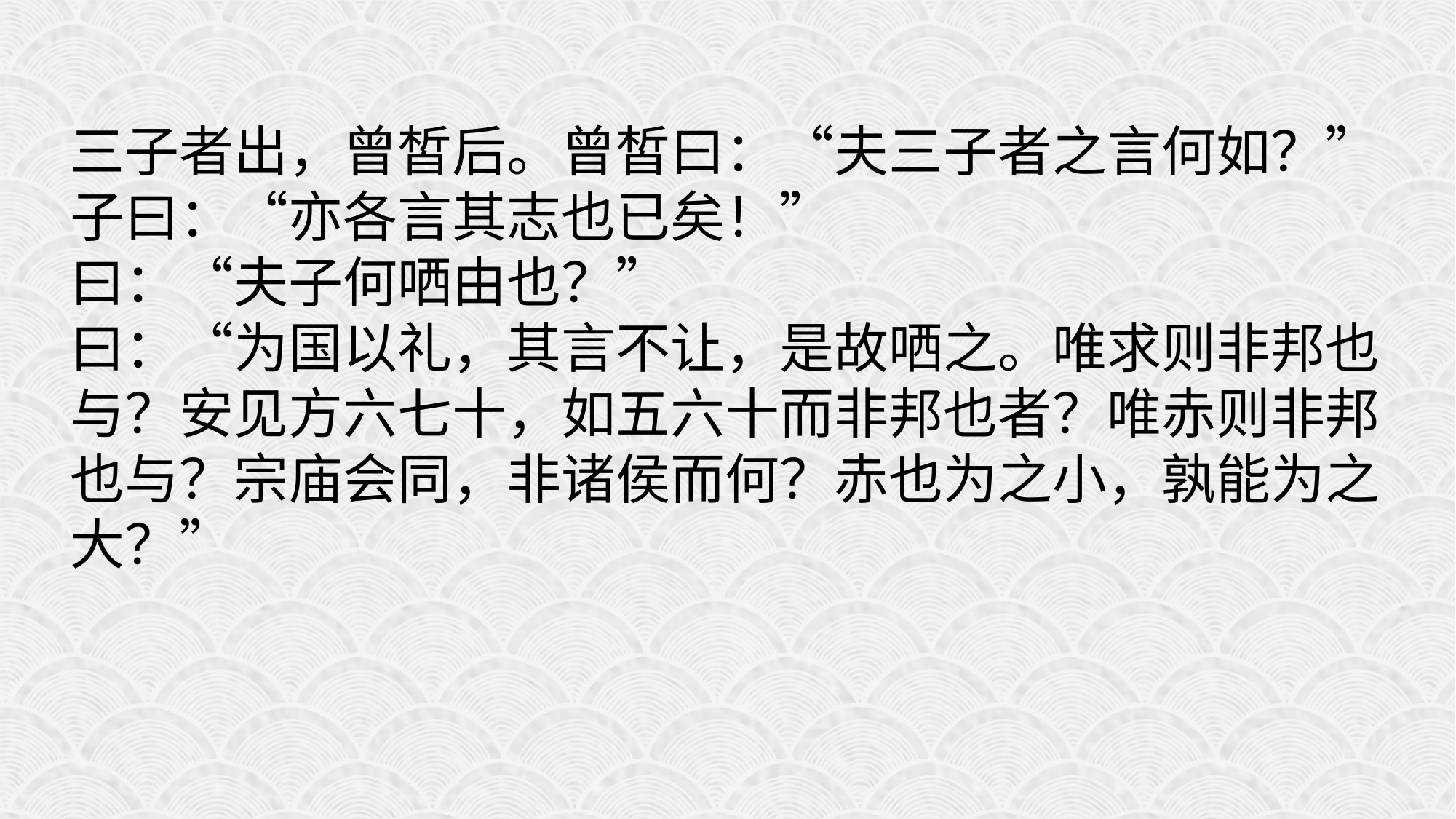

三子者出，曾皙后。曾皙曰：“夫三子者之言何如？”
子曰：“亦各言其志也已矣！”
曰：“夫子何哂由也？”
曰：“为国以礼，其言不让，是故哂之。唯求则非邦也与？安见方六七十，如五六十而非邦也者？唯赤则非邦也与？宗庙会同，非诸侯而何？赤也为之小，孰能为之大？”